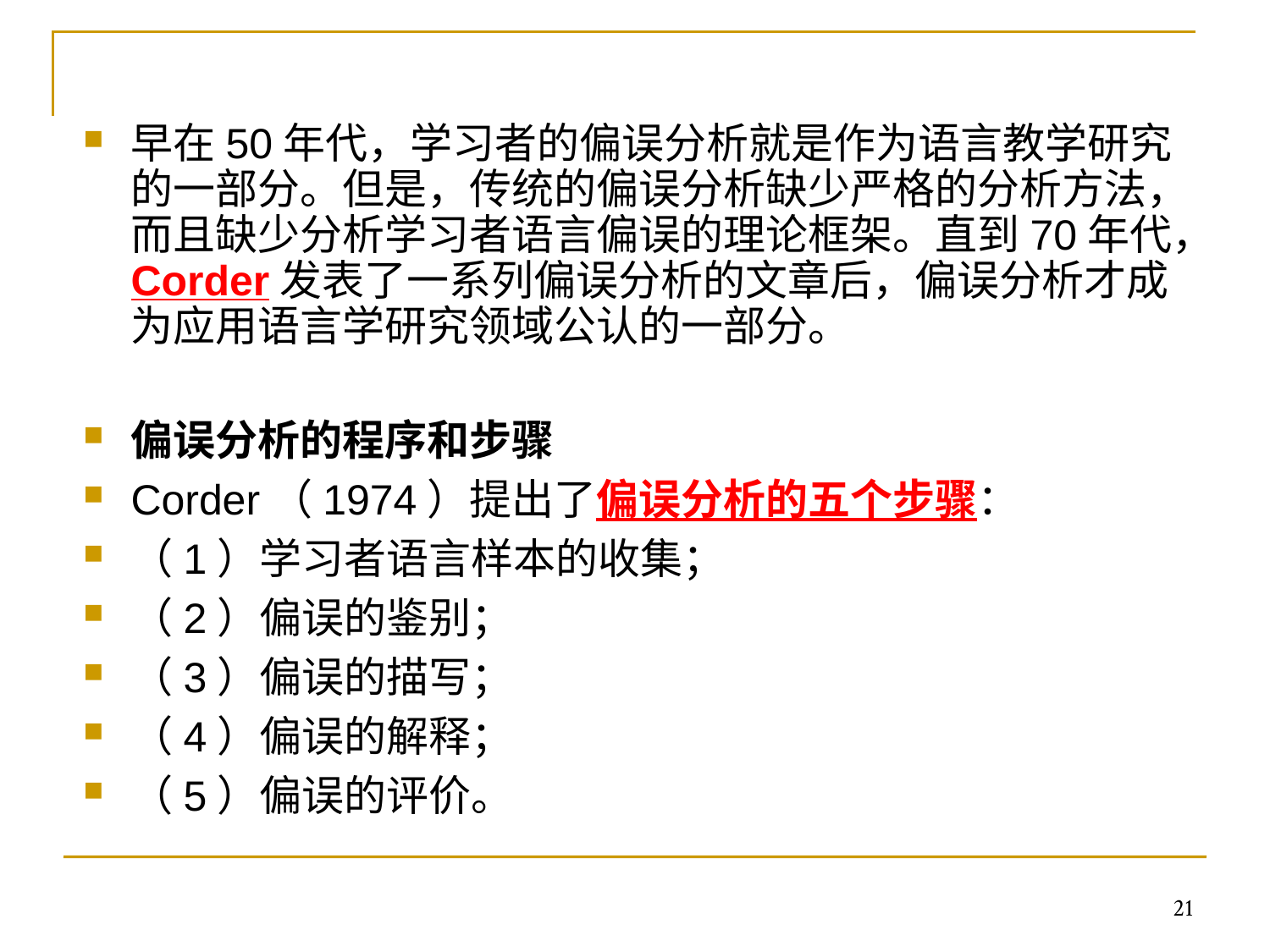

早在50年代，学习者的偏误分析就是作为语言教学研究的一部分。但是，传统的偏误分析缺少严格的分析方法，而且缺少分析学习者语言偏误的理论框架。直到70年代，Corder发表了一系列偏误分析的文章后，偏误分析才成为应用语言学研究领域公认的一部分。

偏误分析的程序和步骤
Corder（1974）提出了偏误分析的五个步骤：
（1）学习者语言样本的收集；
（2）偏误的鉴别；
（3）偏误的描写；
（4）偏误的解释；
（5）偏误的评价。
21